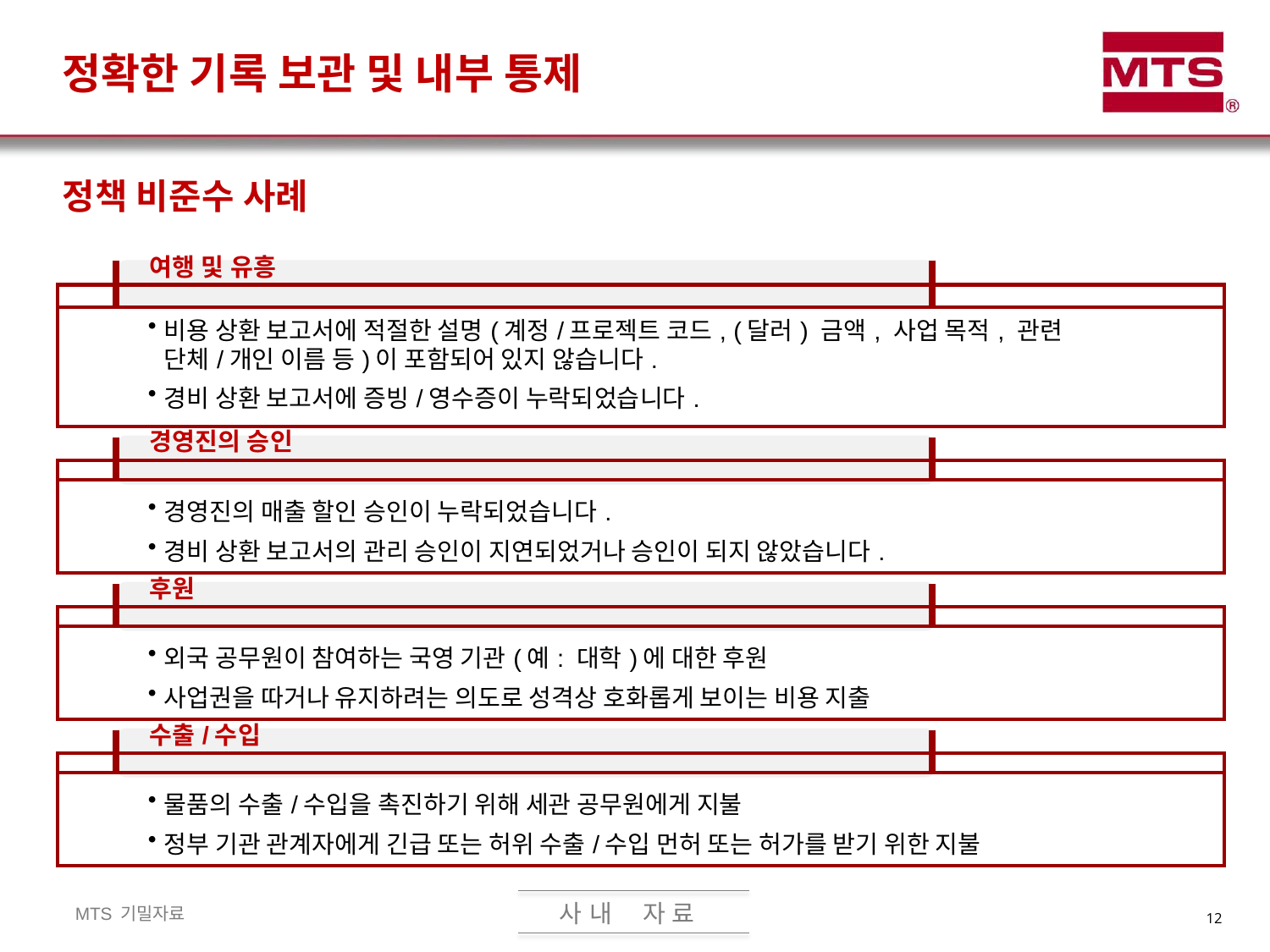

# 정확한 기록 보관 및 내부 통제
정책 비준수 사례

|  | 여행 및 유흥 |  |
| --- | --- | --- |
|  |  |  |
| 비용 상환 보고서에 적절한 설명(계정/프로젝트 코드, (달러) 금액, 사업 목적, 관련 단체/개인 이름 등)이 포함되어 있지 않습니다. 경비 상환 보고서에 증빙/영수증이 누락되었습니다. |  |  |

|  | 경영진의 승인 |  |
| --- | --- | --- |
|  |  |  |
| 경영진의 매출 할인 승인이 누락되었습니다. 경비 상환 보고서의 관리 승인이 지연되었거나 승인이 되지 않았습니다. |  |  |

|  | 후원 |  |
| --- | --- | --- |
|  |  |  |
| 외국 공무원이 참여하는 국영 기관(예: 대학)에 대한 후원 사업권을 따거나 유지하려는 의도로 성격상 호화롭게 보이는 비용 지출 |  |  |

|  | 수출/수입 |  |
| --- | --- | --- |
|  |  |  |
| 물품의 수출/수입을 촉진하기 위해 세관 공무원에게 지불 정부 기관 관계자에게 긴급 또는 허위 수출/수입 먼허 또는 허가를 받기 위한 지불 |  |  |
사 내
자 료
MTS 기밀자료
12